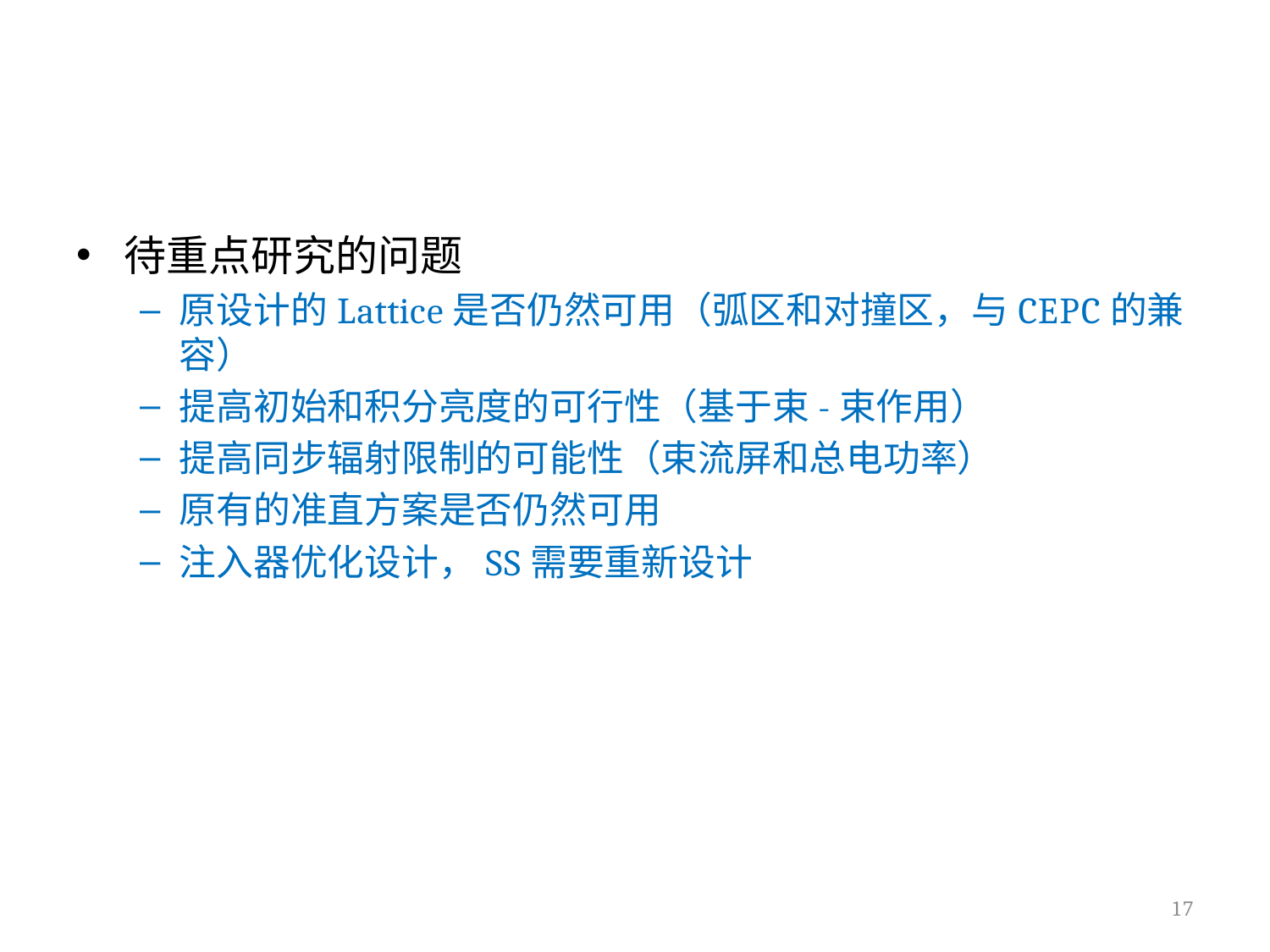

待重点研究的问题
原设计的Lattice是否仍然可用（弧区和对撞区，与CEPC的兼容）
提高初始和积分亮度的可行性（基于束-束作用）
提高同步辐射限制的可能性（束流屏和总电功率）
原有的准直方案是否仍然可用
注入器优化设计，SS需要重新设计
17